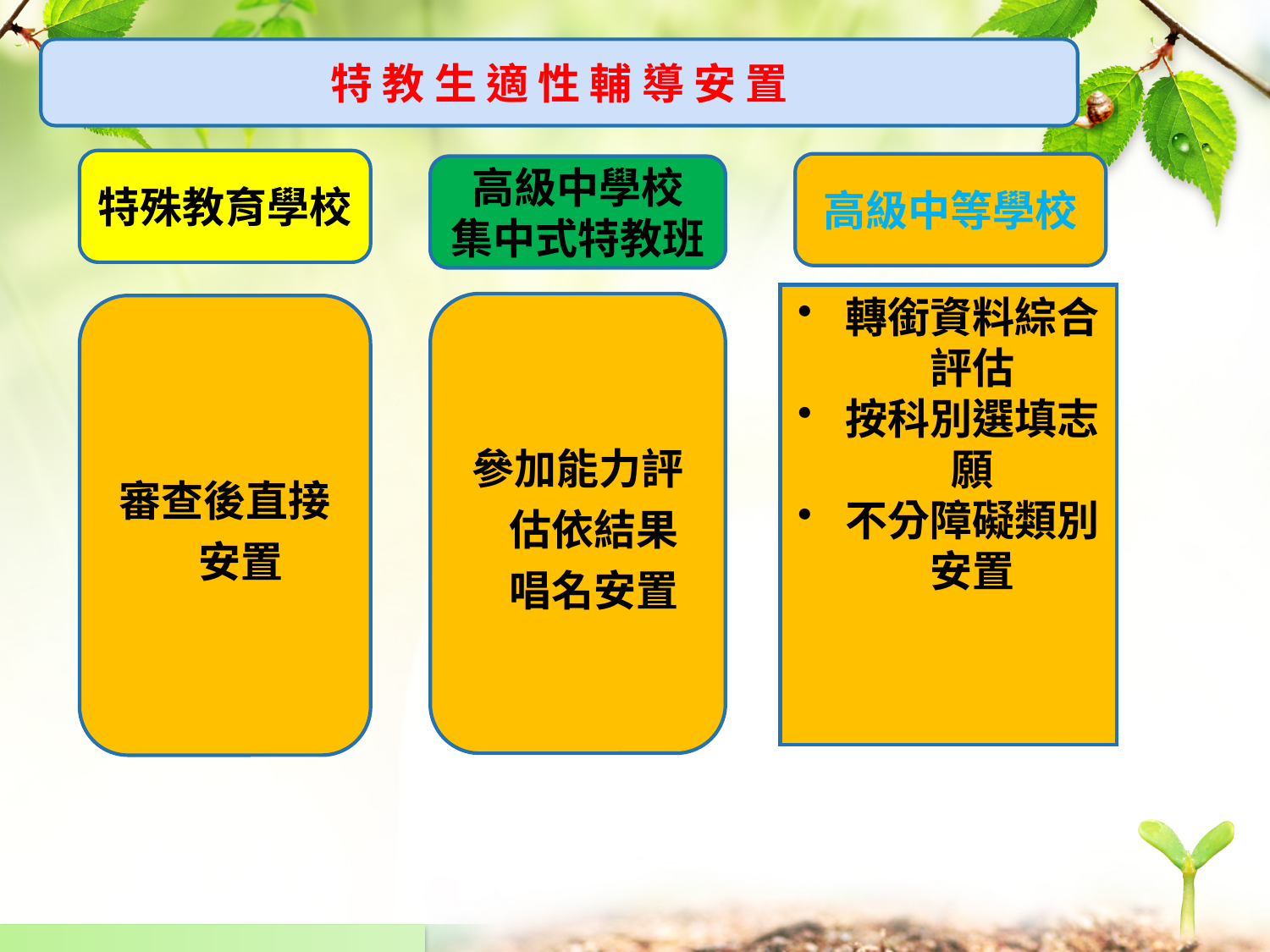

特 教 生 適 性 輔 導 安 置
特殊教育學校
高級中等學校
高級中學校
集中式特教班
轉銜資料綜合評估
按科別選填志願
不分障礙類別安置
參加能力評估依結果唱名安置
審查後直接安置